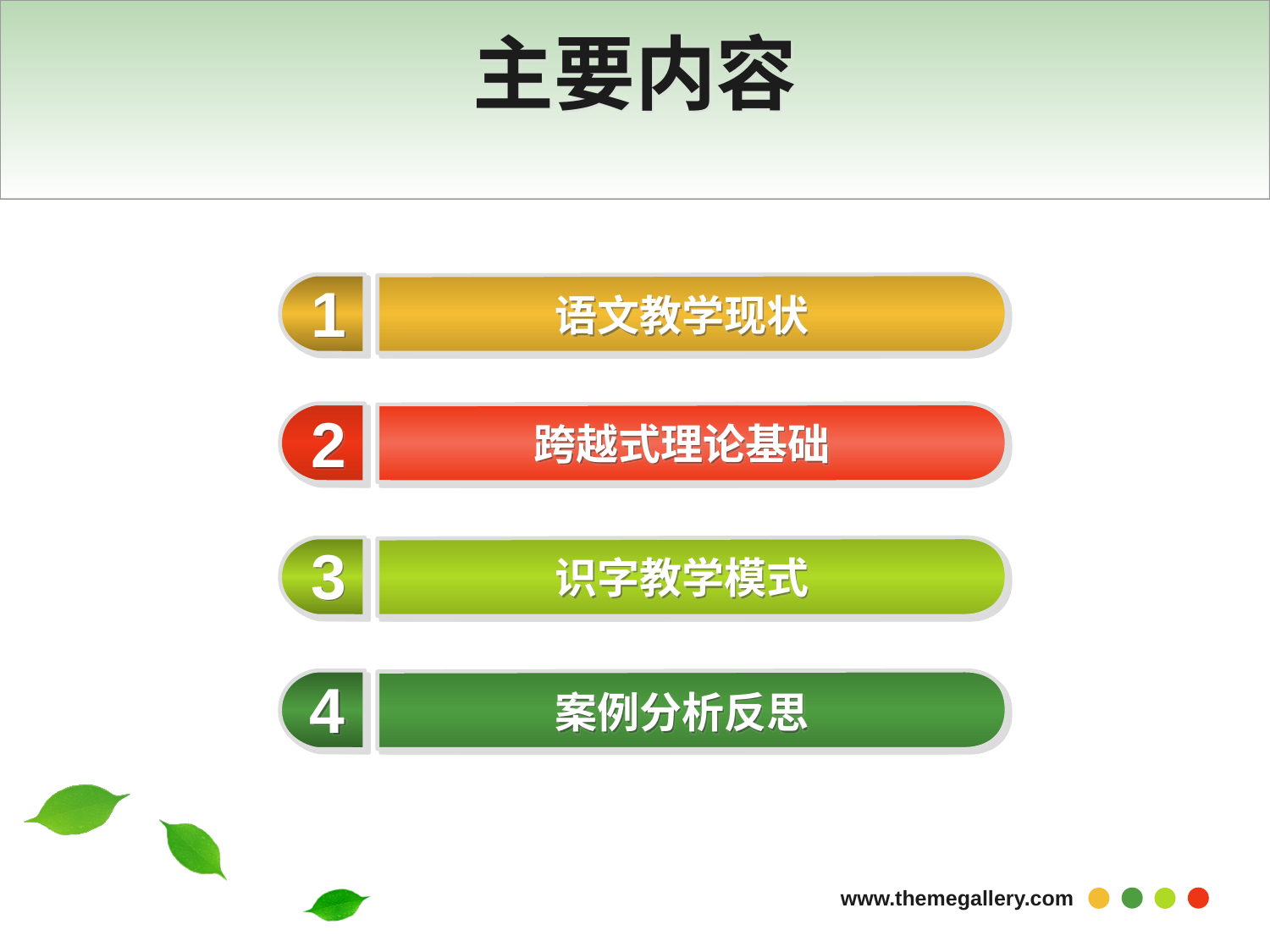

# 主要内容
1

语文教学现状
2

跨越式理论基础

3

识字教学模式
4

案例分析反思